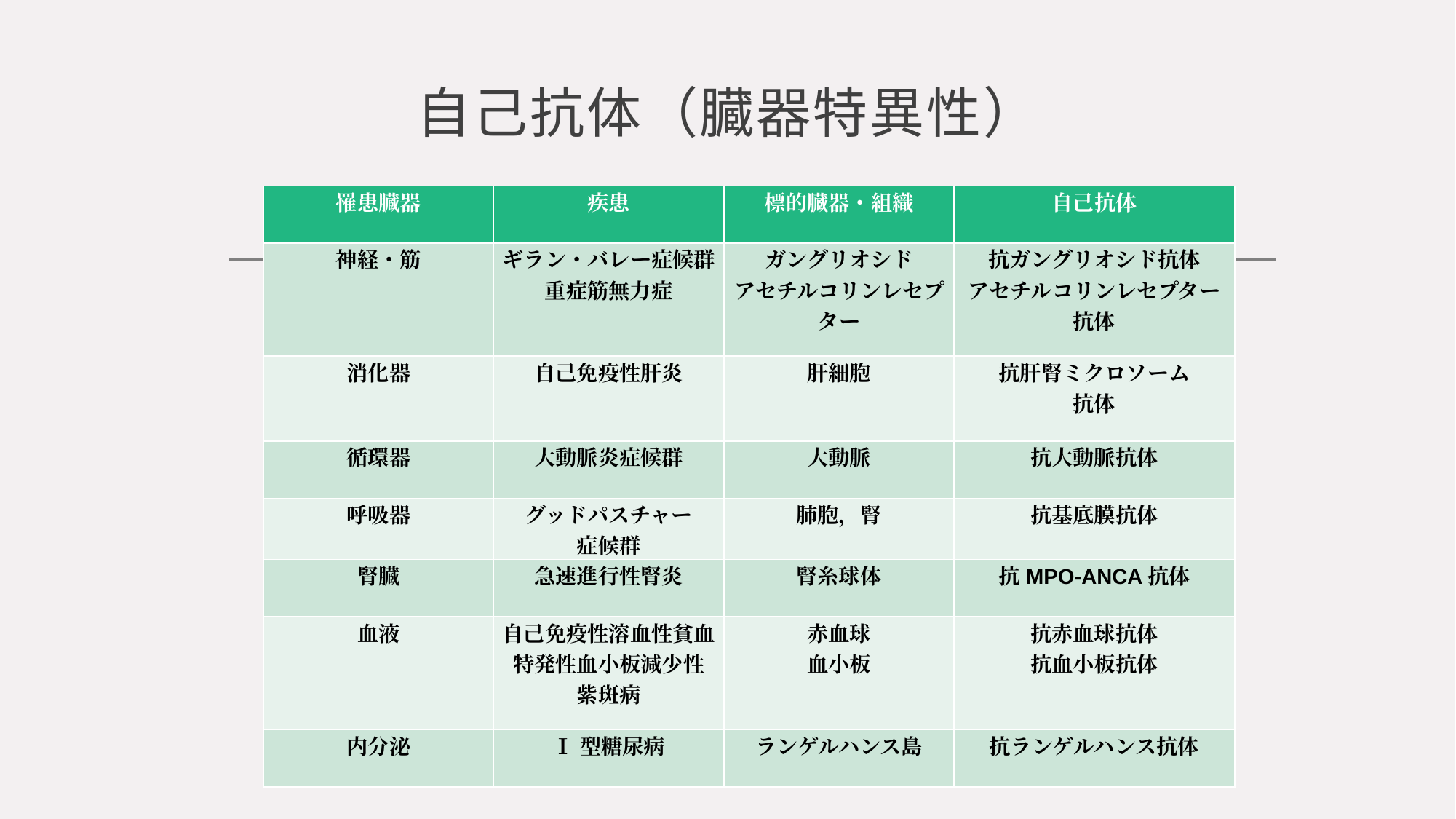

# 自己抗体（臓器特異性）
| 罹患臓器 | 疾患 | 標的臓器・組織 | 自己抗体 |
| --- | --- | --- | --- |
| 神経・筋 | ギラン・バレー症候群 重症筋無力症 | ガングリオシド アセチルコリンレセプター | 抗ガングリオシド抗体 アセチルコリンレセプター抗体 |
| 消化器 | 自己免疫性肝炎 | 肝細胞 | 抗肝腎ミクロソーム 抗体 |
| 循環器 | 大動脈炎症候群 | 大動脈 | 抗大動脈抗体 |
| 呼吸器 | グッドパスチャー 症候群 | 肺胞，腎 | 抗基底膜抗体 |
| 腎臓 | 急速進行性腎炎 | 腎糸球体 | 抗MPO-ANCA抗体 |
| 血液 | 自己免疫性溶血性貧血 特発性血小板減少性 紫斑病 | 赤血球 血小板 | 抗赤血球抗体 抗血小板抗体 |
| 内分泌 | Ⅰ型糖尿病 | ランゲルハンス島 | 抗ランゲルハンス抗体 |